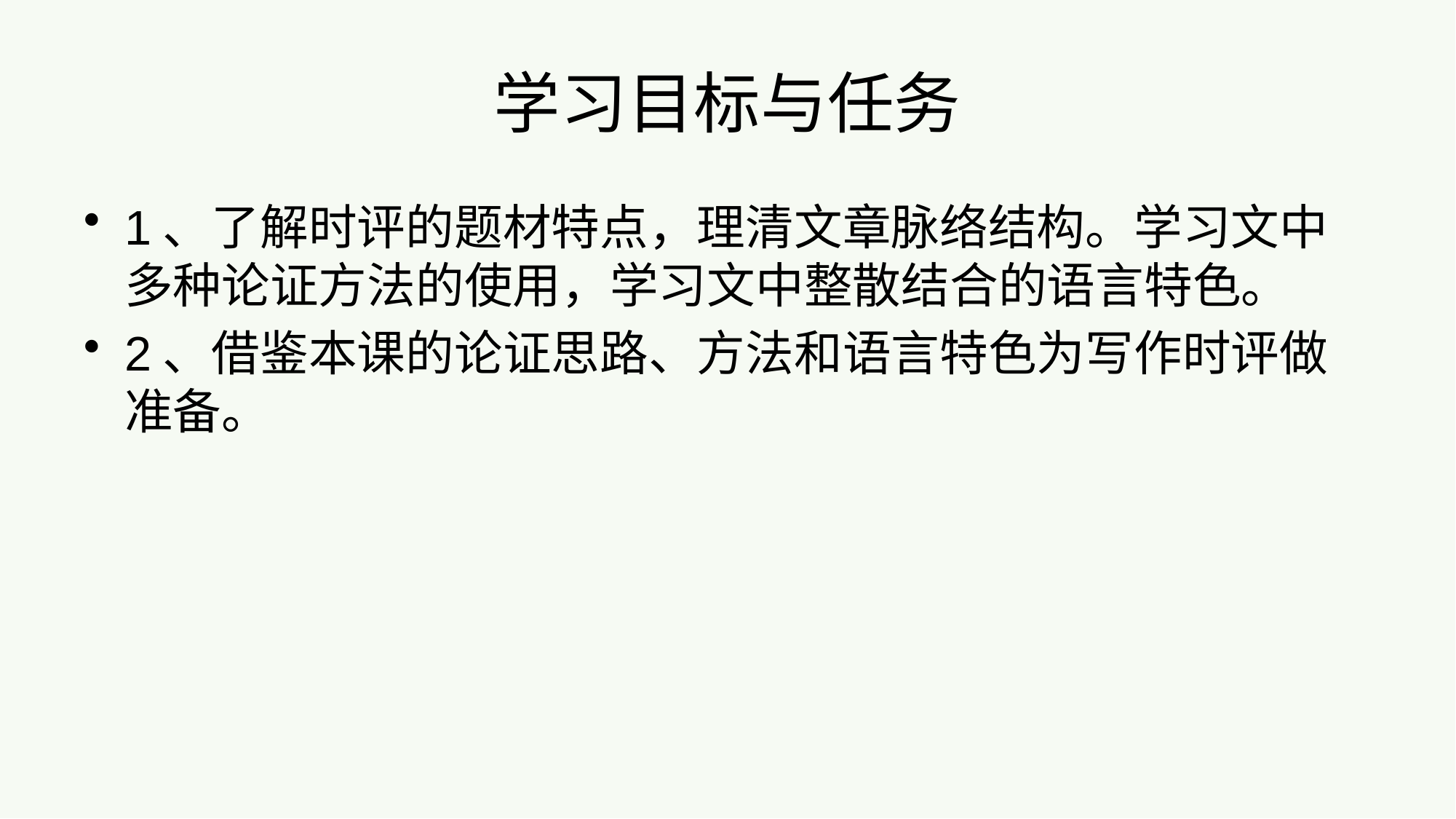

# 学习目标与任务
1、了解时评的题材特点，理清文章脉络结构。学习文中多种论证方法的使用，学习文中整散结合的语言特色。
2、借鉴本课的论证思路、方法和语言特色为写作时评做准备。